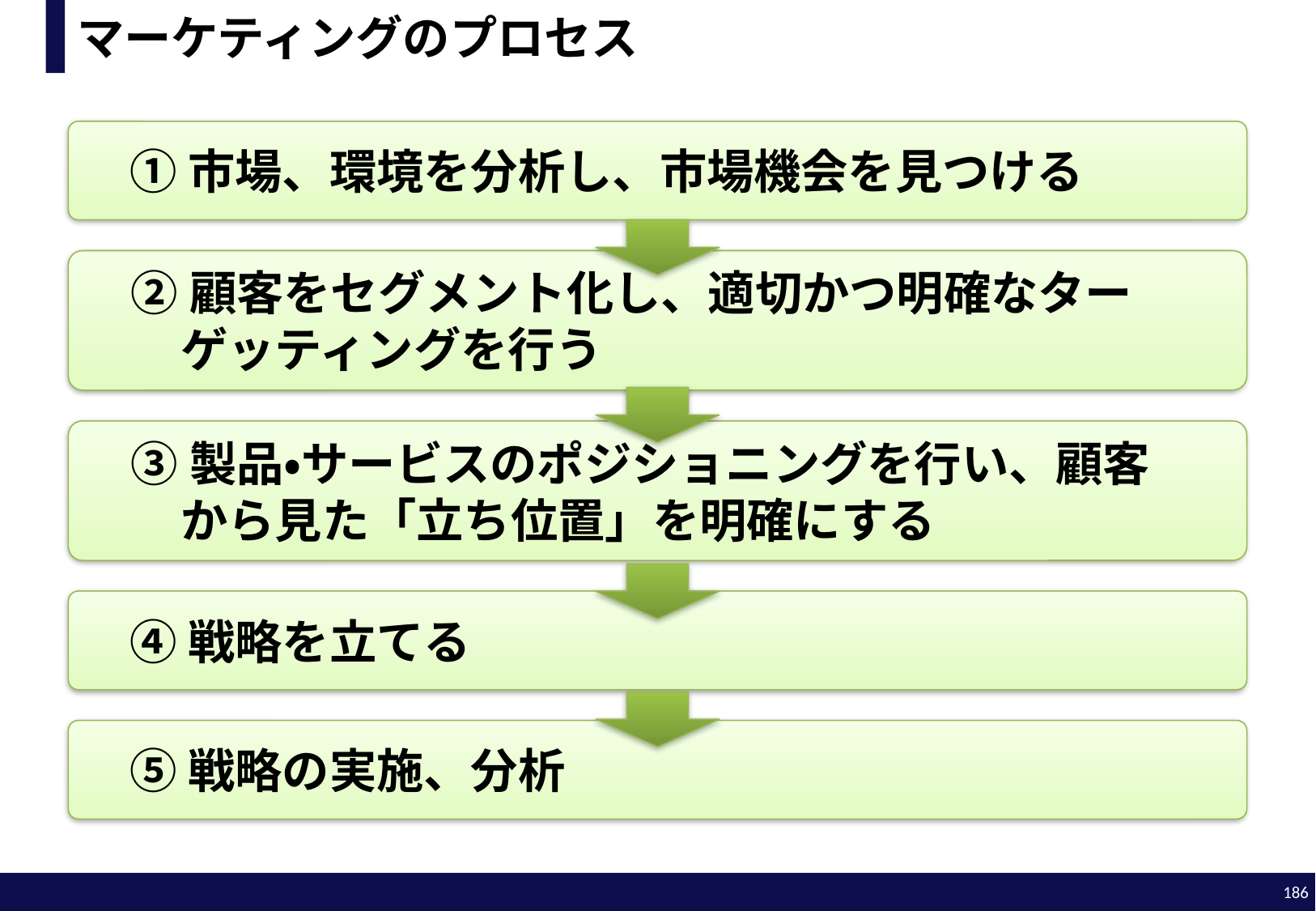

# マーケティングのプロセス
 ①市場、環境を分析し、市場機会を見つける

 ②顧客をセグメント化し、適切かつ明確なターゲッティングを行う

 ③製品・サービスのポジショニングを行い、顧客から見た「立ち位置」を明確にする

 ④戦略を立てる

 ⑤戦略の実施、分析